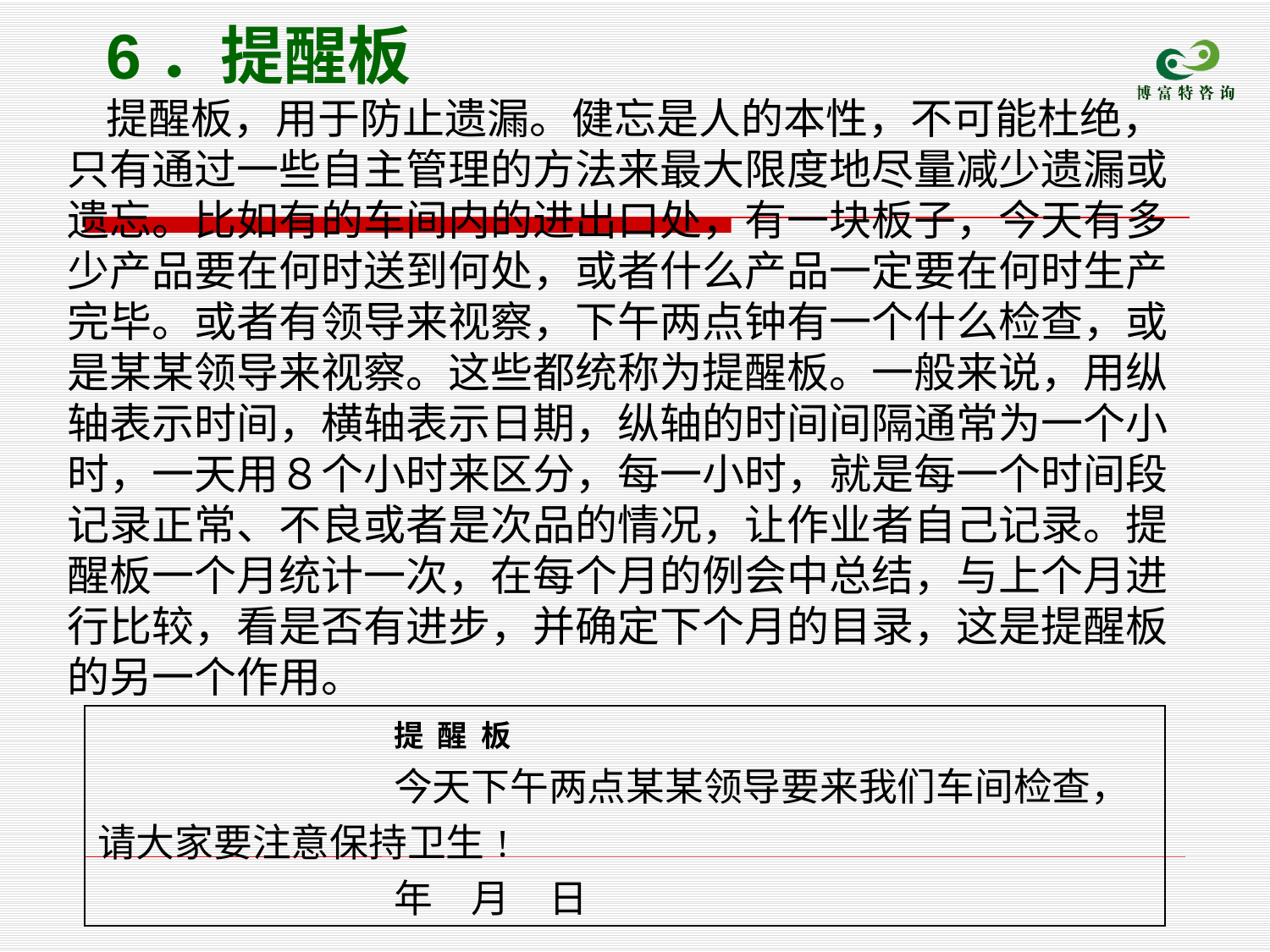

6．提醒板
提醒板，用于防止遗漏。健忘是人的本性，不可能杜绝，只有通过一些自主管理的方法来最大限度地尽量减少遗漏或遗忘。比如有的车间内的进出口处，有一块板子，今天有多少产品要在何时送到何处，或者什么产品一定要在何时生产完毕。或者有领导来视察，下午两点钟有一个什么检查，或是某某领导来视察。这些都统称为提醒板。一般来说，用纵轴表示时间，横轴表示日期，纵轴的时间间隔通常为一个小时，一天用８个小时来区分，每一小时，就是每一个时间段记录正常、不良或者是次品的情况，让作业者自己记录。提醒板一个月统计一次，在每个月的例会中总结，与上个月进行比较，看是否有进步，并确定下个月的目录，这是提醒板的另一个作用。
| 提 醒 板 今天下午两点某某领导要来我们车间检查，请大家要注意保持卫生! 年　月　日 |
| --- |
474